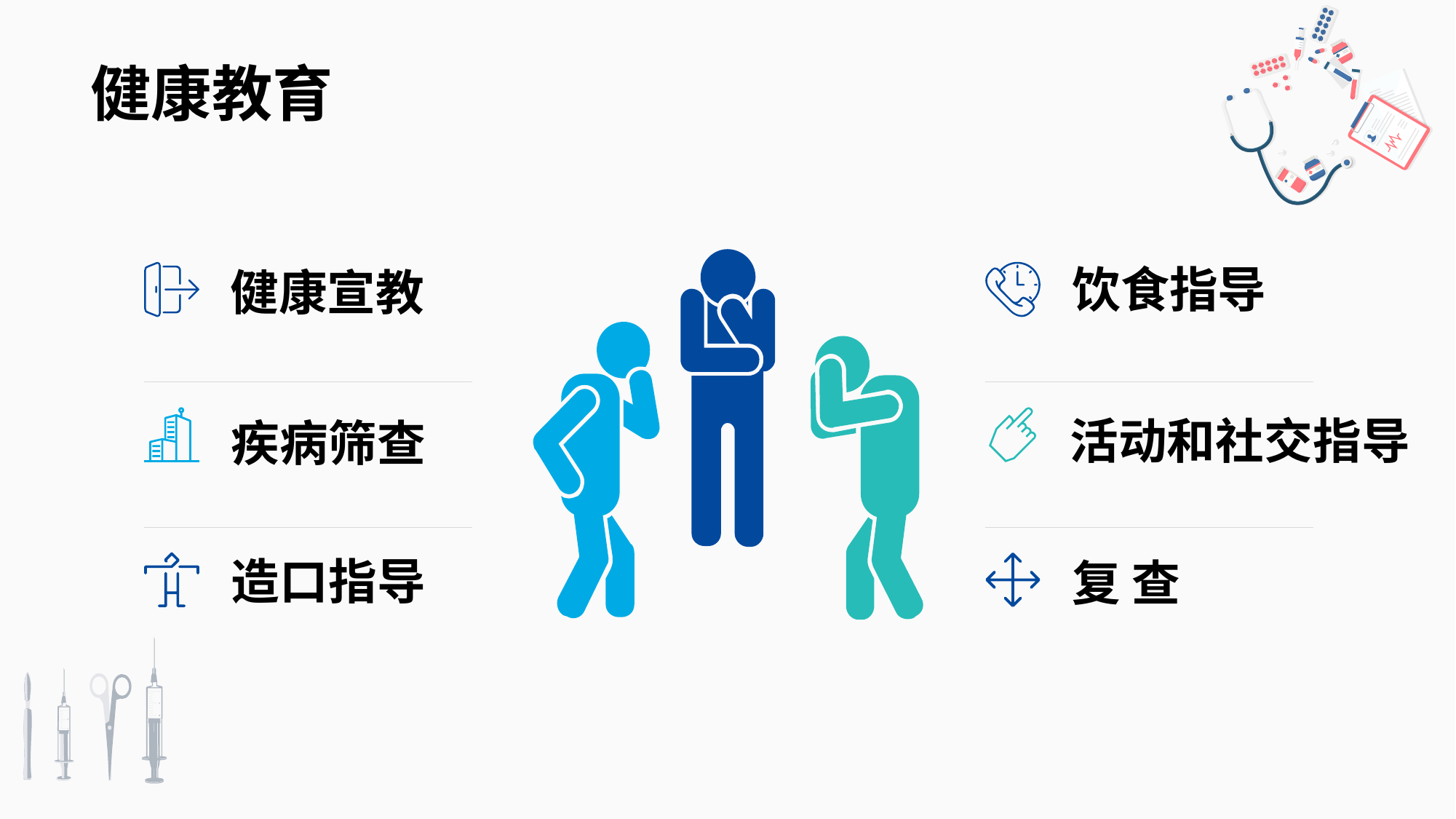

健康教育
饮食指导

健康宣教

活动和社交指导

疾病筛查

造口指导

复 查